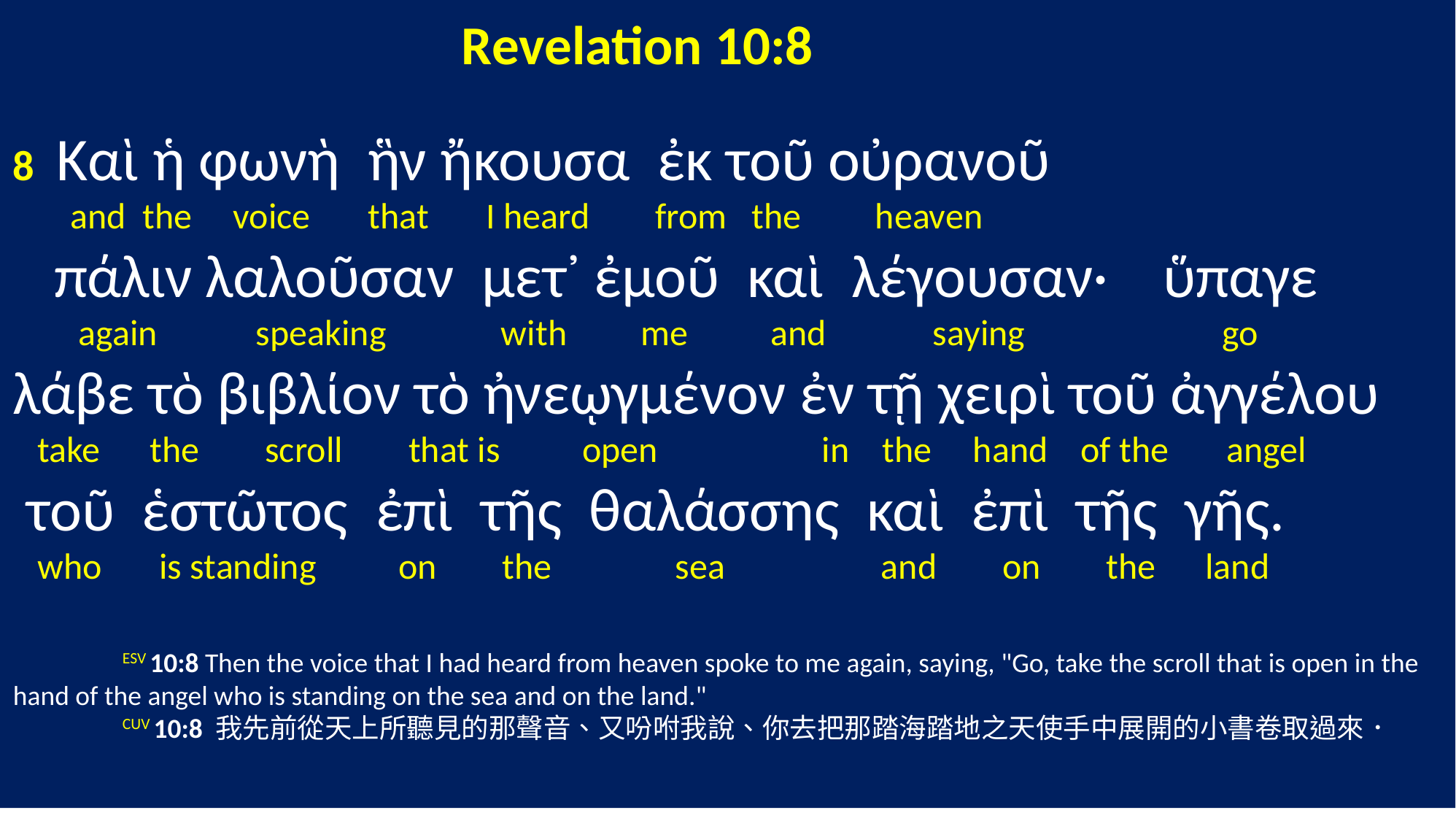

Revelation 10:8

8  Καὶ ἡ φωνὴ  ἣν ἤκουσα  ἐκ τοῦ οὐρανοῦ
       and  the     voice       that       I heard        from   the         heaven
   πάλιν λαλοῦσαν  μετ᾽ ἐμοῦ  καὶ  λέγουσαν·    ὕπαγε
        again            speaking              with         me          and             saying                        go
λάβε τὸ βιβλίον τὸ ἠνεῳγμένον ἐν τῇ χειρὶ τοῦ ἀγγέλου
   take      the        scroll        that is          open                    in    the     hand    of the       angel
 τοῦ  ἑστῶτος  ἐπὶ  τῆς  θαλάσσης  καὶ  ἐπὶ  τῆς  γῆς.
   who       is standing          on        the               sea                   and        on        the      land

	ESV 10:8 Then the voice that I had heard from heaven spoke to me again, saying, "Go, take the scroll that is open in the hand of the angel who is standing on the sea and on the land."
	CUV 10:8 我先前從天上所聽見的那聲音、又吩咐我說、你去把那踏海踏地之天使手中展開的小書卷取過來．